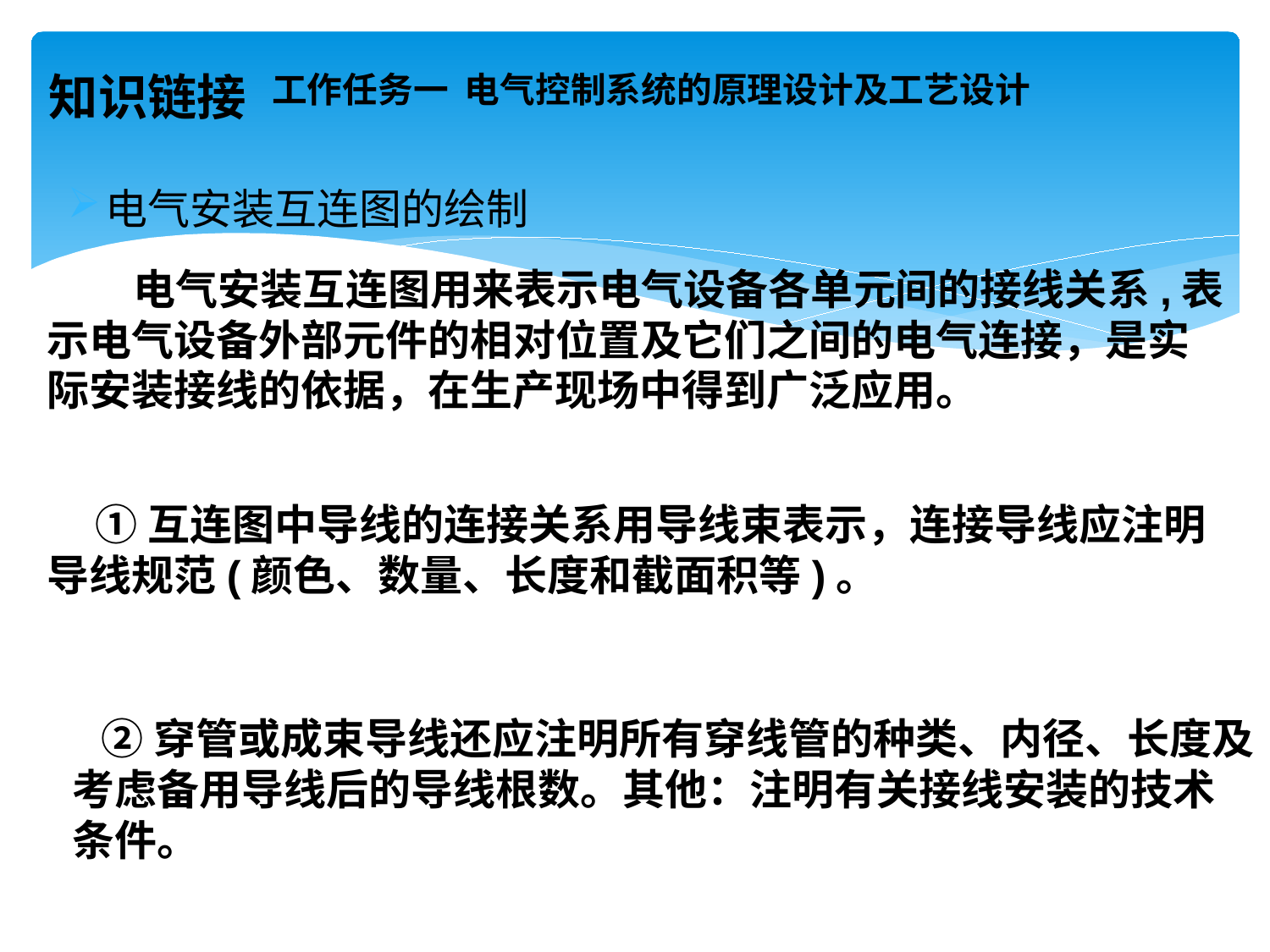

# 工作任务一  电气控制系统的原理设计及工艺设计
知识链接
电气安装互连图的绘制
        电气安装互连图用来表示电气设备各单元间的接线关系,表示电气设备外部元件的相对位置及它们之间的电气连接，是实际安装接线的依据，在生产现场中得到广泛应用。

     ①互连图中导线的连接关系用导线束表示，连接导线应注明导线规范(颜色、数量、长度和截面积等)。
   ②穿管或成束导线还应注明所有穿线管的种类、内径、长度及考虑备用导线后的导线根数。其他：注明有关接线安装的技术条件。